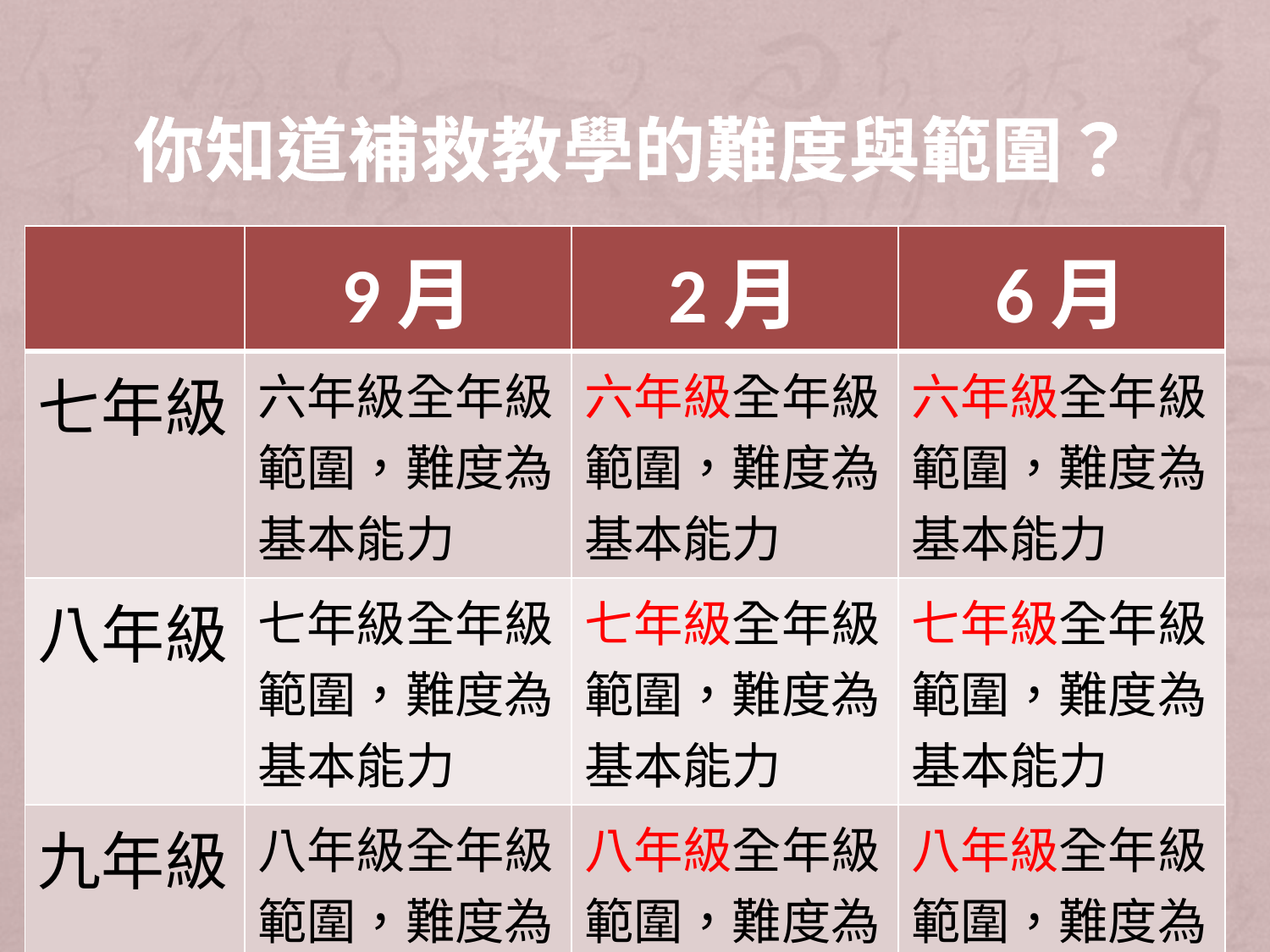

# 你知道補救教學的難度與範圍？
|  | 9月 | 2月 | 6月 |
| --- | --- | --- | --- |
| 七年級 | 六年級全年級範圍，難度為基本能力 | 六年級全年級範圍，難度為基本能力 | 六年級全年級範圍，難度為基本能力 |
| 八年級 | 七年級全年級範圍，難度為基本能力 | 七年級全年級範圍，難度為基本能力 | 七年級全年級範圍，難度為基本能力 |
| 九年級 | 八年級全年級範圍，難度為基本能力 | 八年級全年級範圍，難度為基本能力 | 八年級全年級範圍，難度為基本能力 |